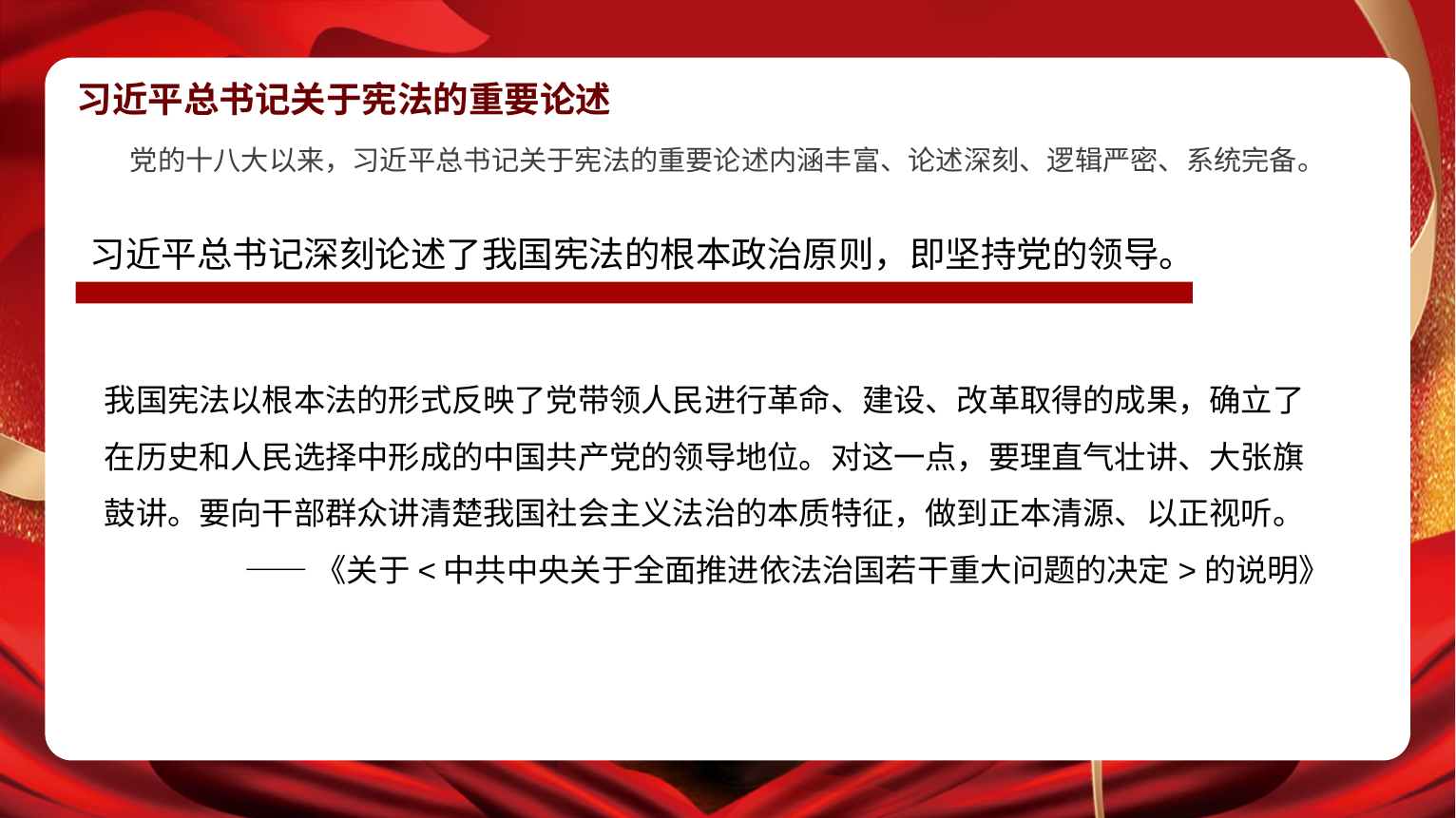

习近平总书记关于宪法的重要论述
党的十八大以来，习近平总书记关于宪法的重要论述内涵丰富、论述深刻、逻辑严密、系统完备。
习近平总书记深刻论述了我国宪法的根本政治原则，即坚持党的领导。

我国宪法以根本法的形式反映了党带领人民进行革命、建设、改革取得的成果，确立了在历史和人民选择中形成的中国共产党的领导地位。对这一点，要理直气壮讲、大张旗鼓讲。要向干部群众讲清楚我国社会主义法治的本质特征，做到正本清源、以正视听。
——《关于<中共中央关于全面推进依法治国若干重大问题的决定>的说明》